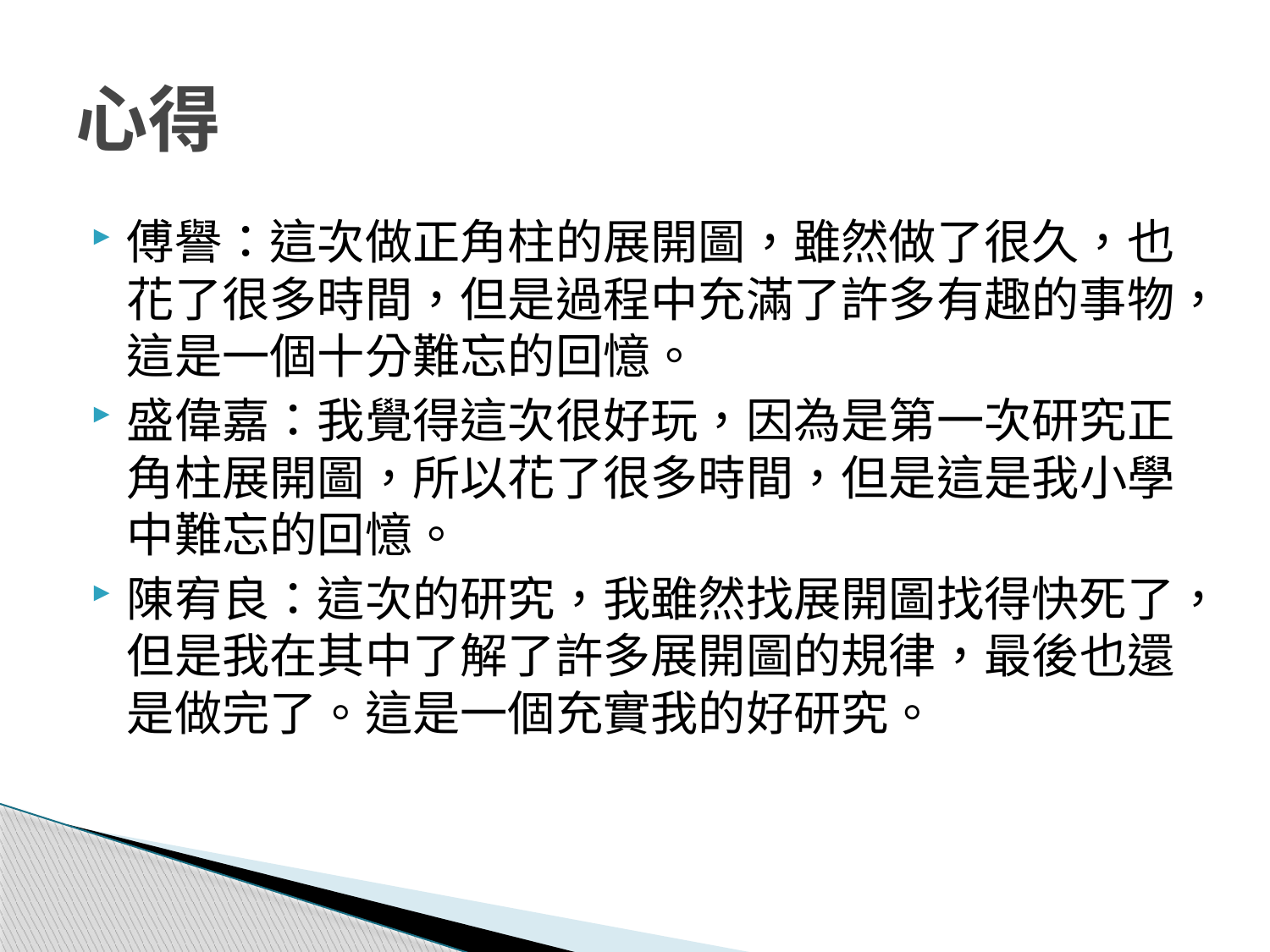

# 心得
傅譽：這次做正角柱的展開圖，雖然做了很久，也花了很多時間，但是過程中充滿了許多有趣的事物，這是一個十分難忘的回憶。
盛偉嘉：我覺得這次很好玩，因為是第一次研究正角柱展開圖，所以花了很多時間，但是這是我小學中難忘的回憶。
陳宥良：這次的研究，我雖然找展開圖找得快死了，但是我在其中了解了許多展開圖的規律，最後也還是做完了。這是一個充實我的好研究。